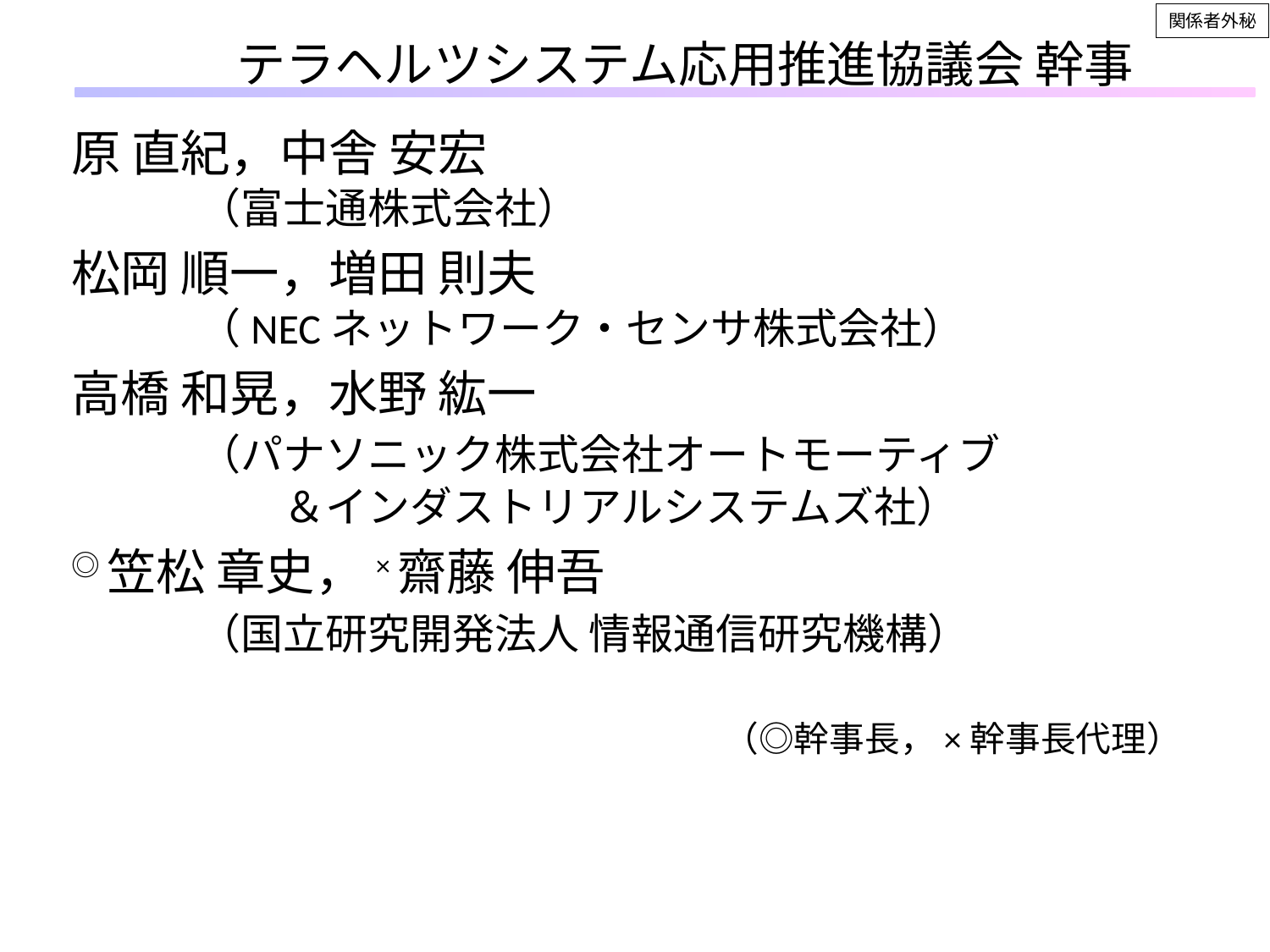

# テラヘルツシステム応用推進協議会 幹事
原 直紀，中舎 安宏
	（富士通株式会社）
松岡 順一，増田 則夫
	（NECネットワーク・センサ株式会社）
高橋 和晃，水野 紘一
	（パナソニック株式会社オートモーティブ
　　　　　＆インダストリアルシステムズ社）
◎笠松 章史，×齋藤 伸吾
	（国立研究開発法人 情報通信研究機構）
（◎幹事長，×幹事長代理）